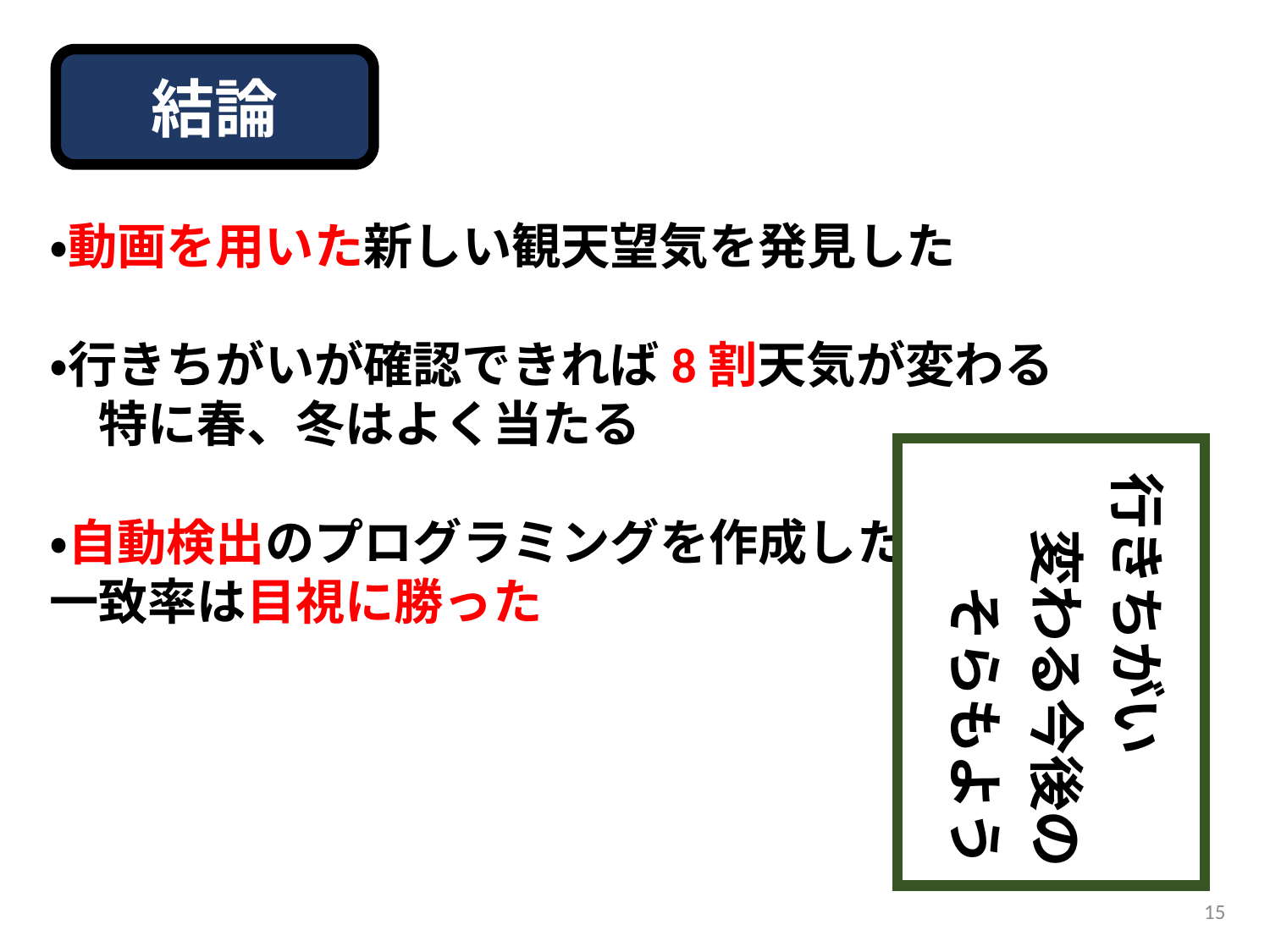

結論
結論
・動画を用いた新しい観天望気を発見した

・行きちがいが確認できれば8割天気が変わる
　特に春、冬はよく当たる

・自動検出のプログラミングを作成した
一致率は目視に勝った

行きちがい
変わる今後の
そらもよう
15